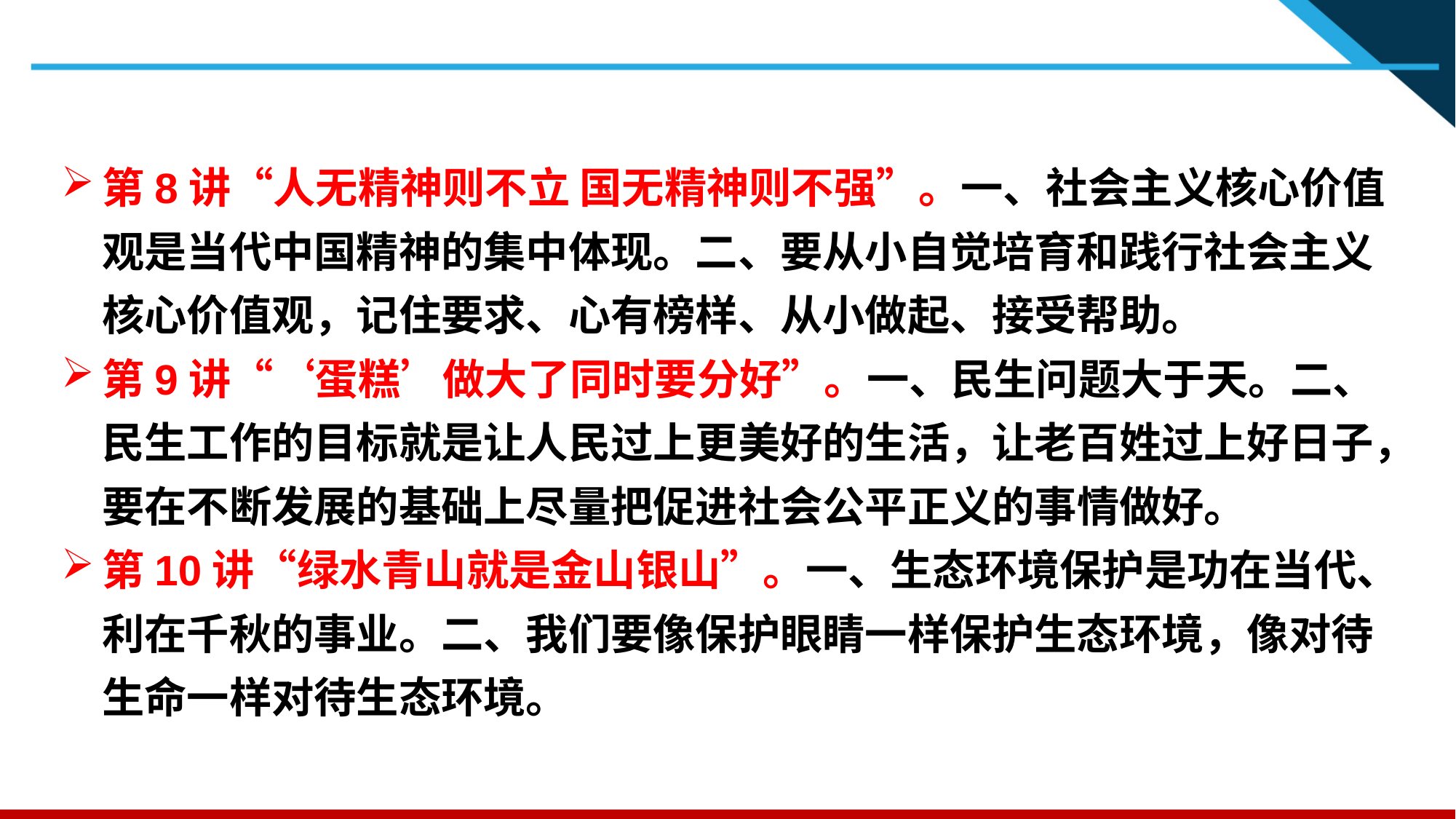

第8讲“人无精神则不立 国无精神则不强”。一、社会主义核心价值观是当代中国精神的集中体现。二、要从小自觉培育和践行社会主义核心价值观，记住要求、心有榜样、从小做起、接受帮助。
第9讲“‘蛋糕’做大了同时要分好”。一、民生问题大于天。二、民生工作的目标就是让人民过上更美好的生活，让老百姓过上好日子，要在不断发展的基础上尽量把促进社会公平正义的事情做好。
第10讲“绿水青山就是金山银山”。一、生态环境保护是功在当代、利在千秋的事业。二、我们要像保护眼睛一样保护生态环境，像对待生命一样对待生态环境。